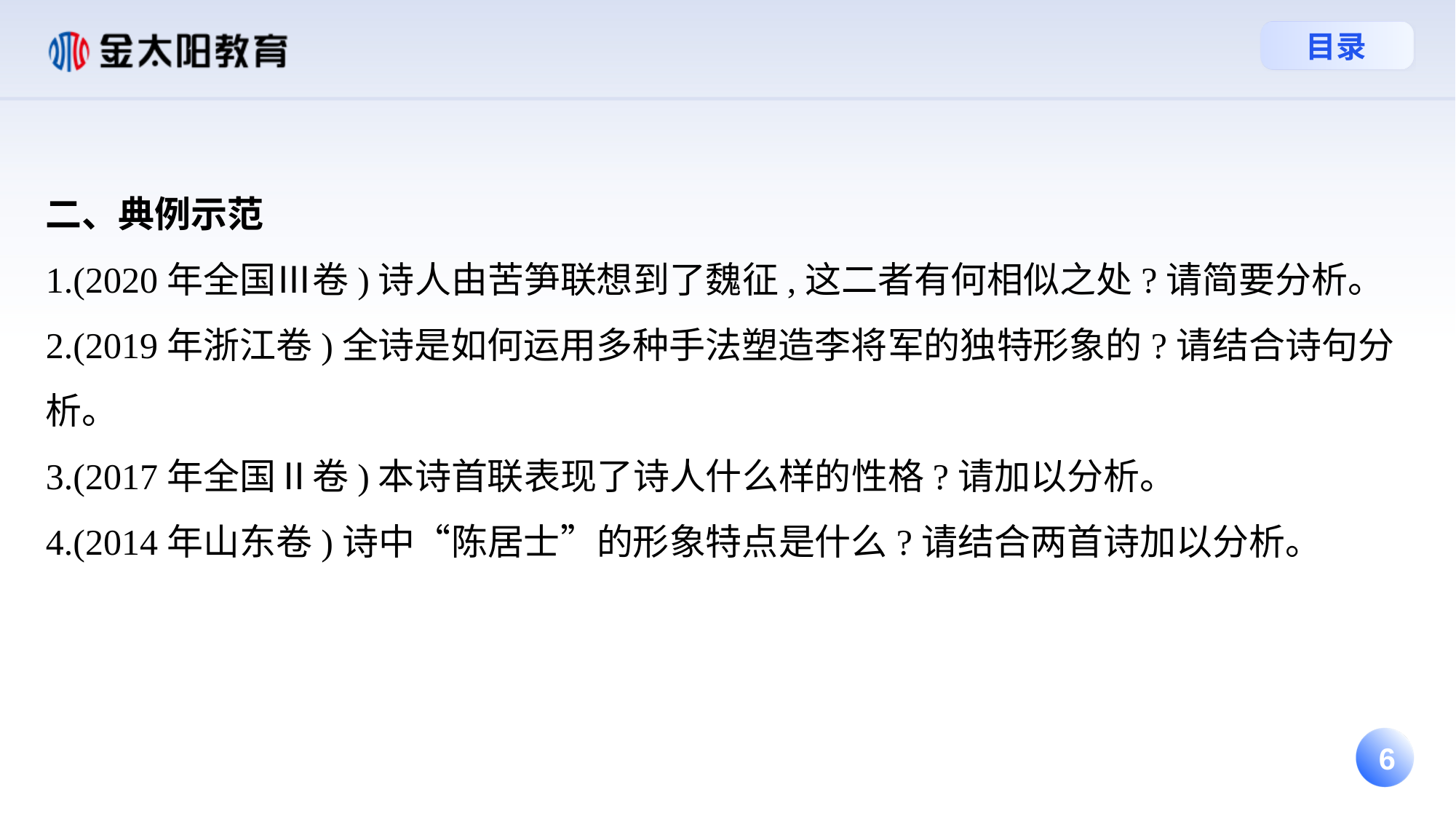

二、典例示范
1.(2020年全国Ⅲ卷)诗人由苦笋联想到了魏征,这二者有何相似之处?请简要分析。
2.(2019年浙江卷)全诗是如何运用多种手法塑造李将军的独特形象的?请结合诗句分析。
3.(2017年全国Ⅱ卷)本诗首联表现了诗人什么样的性格?请加以分析。
4.(2014年山东卷)诗中“陈居士”的形象特点是什么?请结合两首诗加以分析。